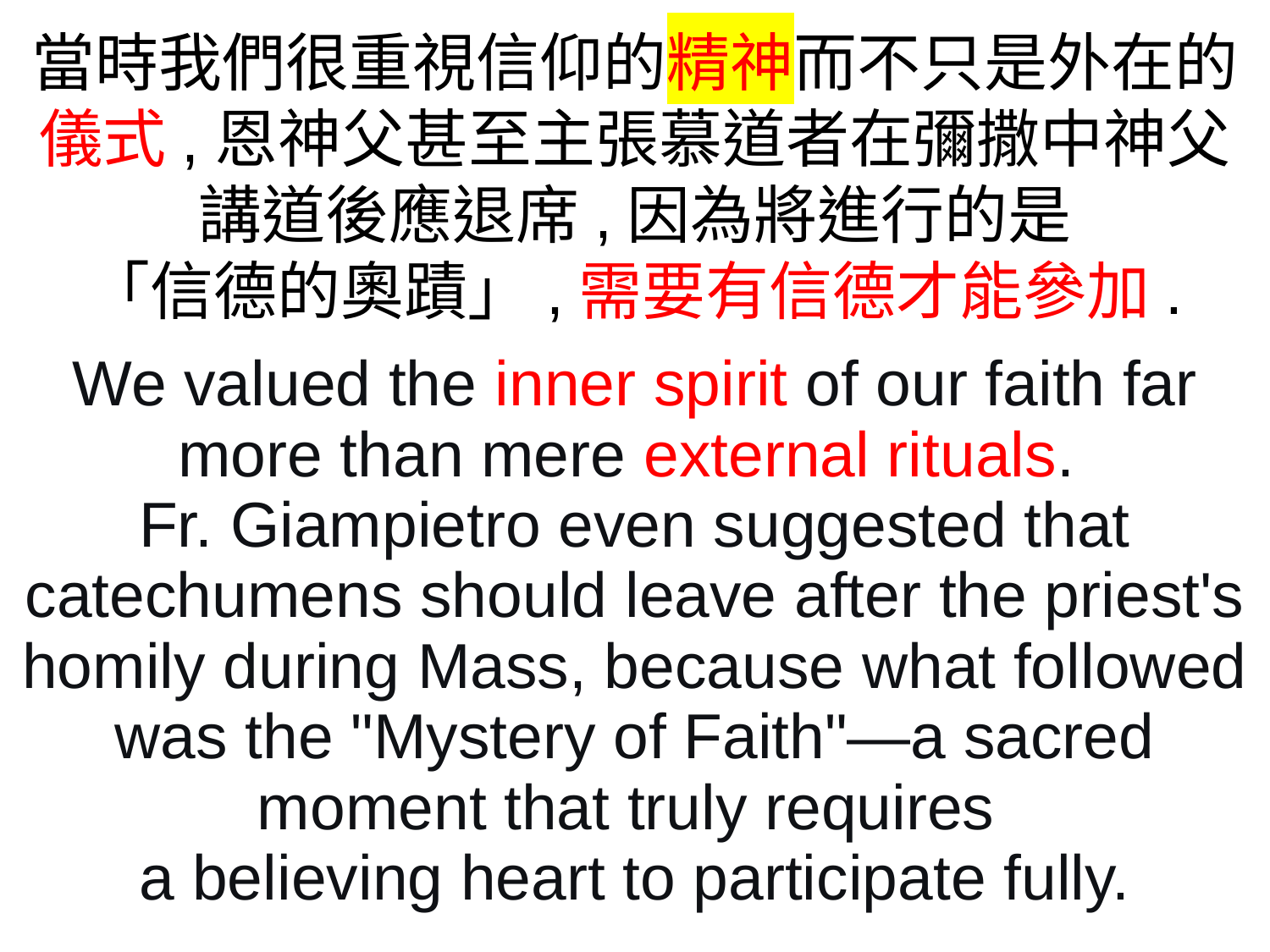

當時我們很重視信仰的精神而不只是外在的儀式,恩神父甚至主張慕道者在彌撒中神父講道後應退席,因為將進行的是
「信德的奧蹟」,需要有信德才能參加.
We valued the inner spirit of our faith far more than mere external rituals.
Fr. Giampietro even suggested that catechumens should leave after the priest's homily during Mass, because what followed was the "Mystery of Faith"—a sacred moment that truly requires
a believing heart to participate fully.